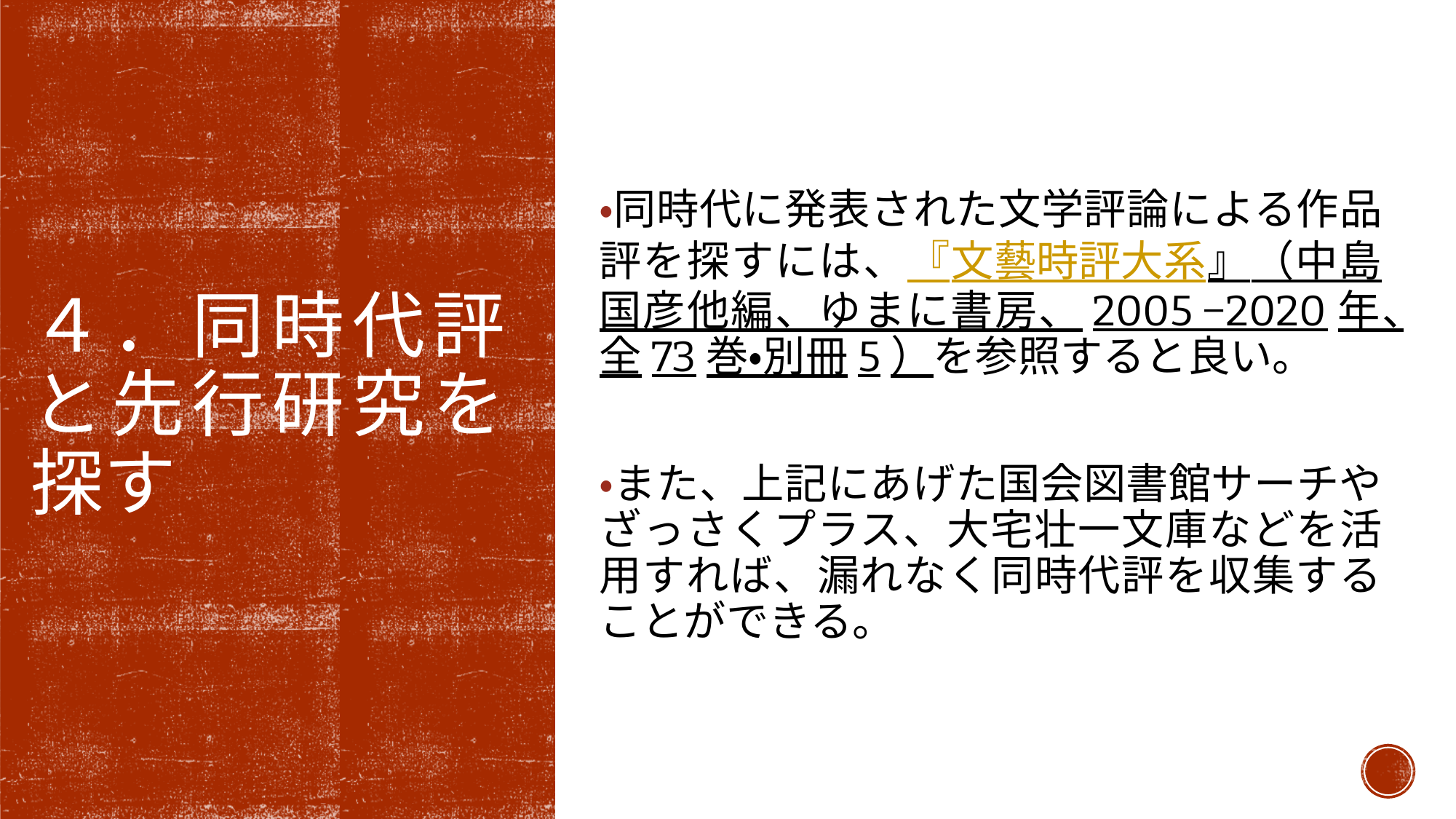

・同時代に発表された文学評論による作品評を探すには、『文藝時評大系』（中島国彦他編、ゆまに書房、2005 −2020年、全73巻・別冊5）を参照すると良い。

・また、上記にあげた国会図書館サーチやざっさくプラス、大宅壮一文庫などを活用すれば、漏れなく同時代評を収集することができる。
# ４．同時代評と先行研究を探す

21